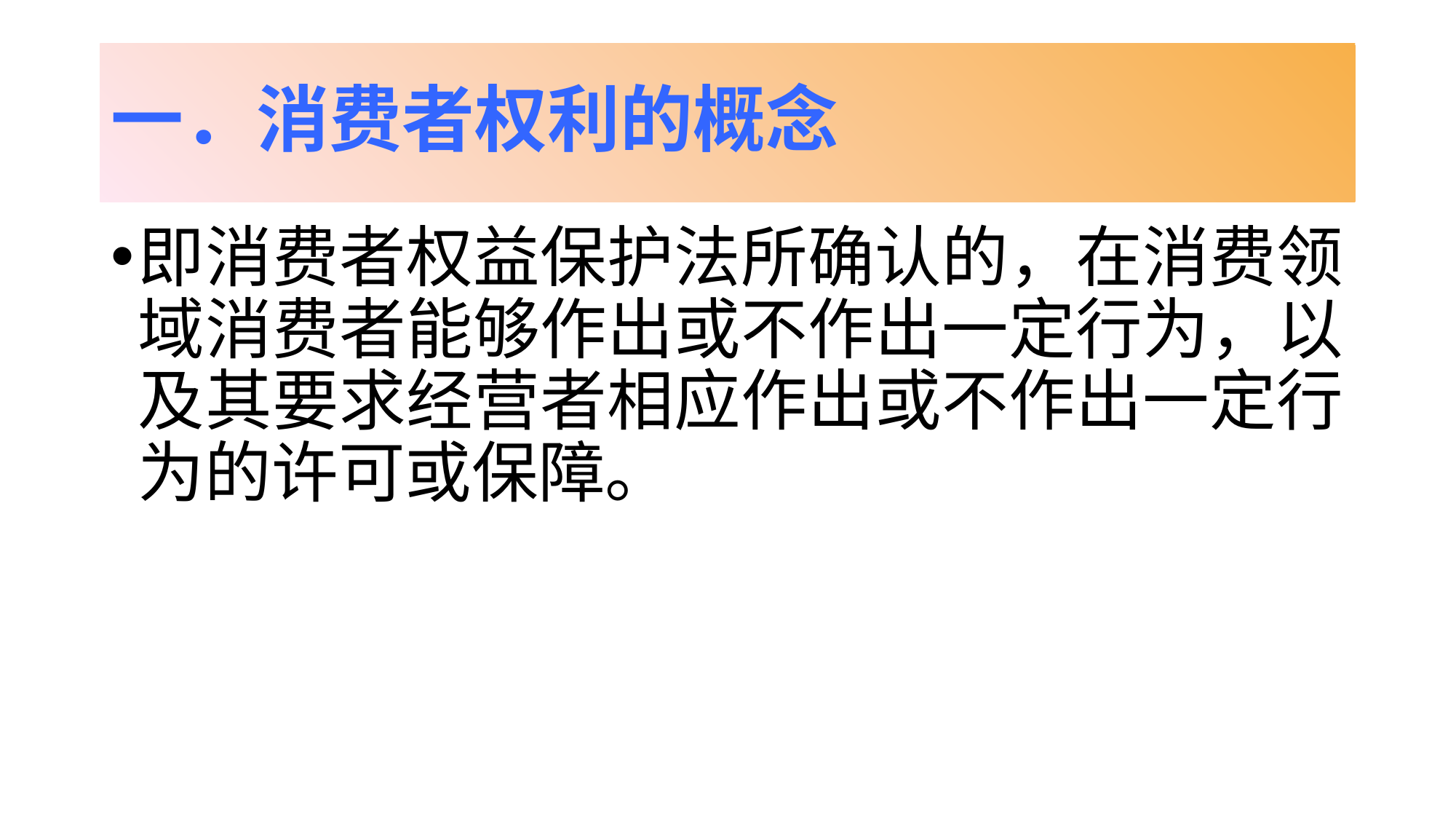

# 一．消费者权利的概念
即消费者权益保护法所确认的，在消费领域消费者能够作出或不作出一定行为，以及其要求经营者相应作出或不作出一定行为的许可或保障。

5